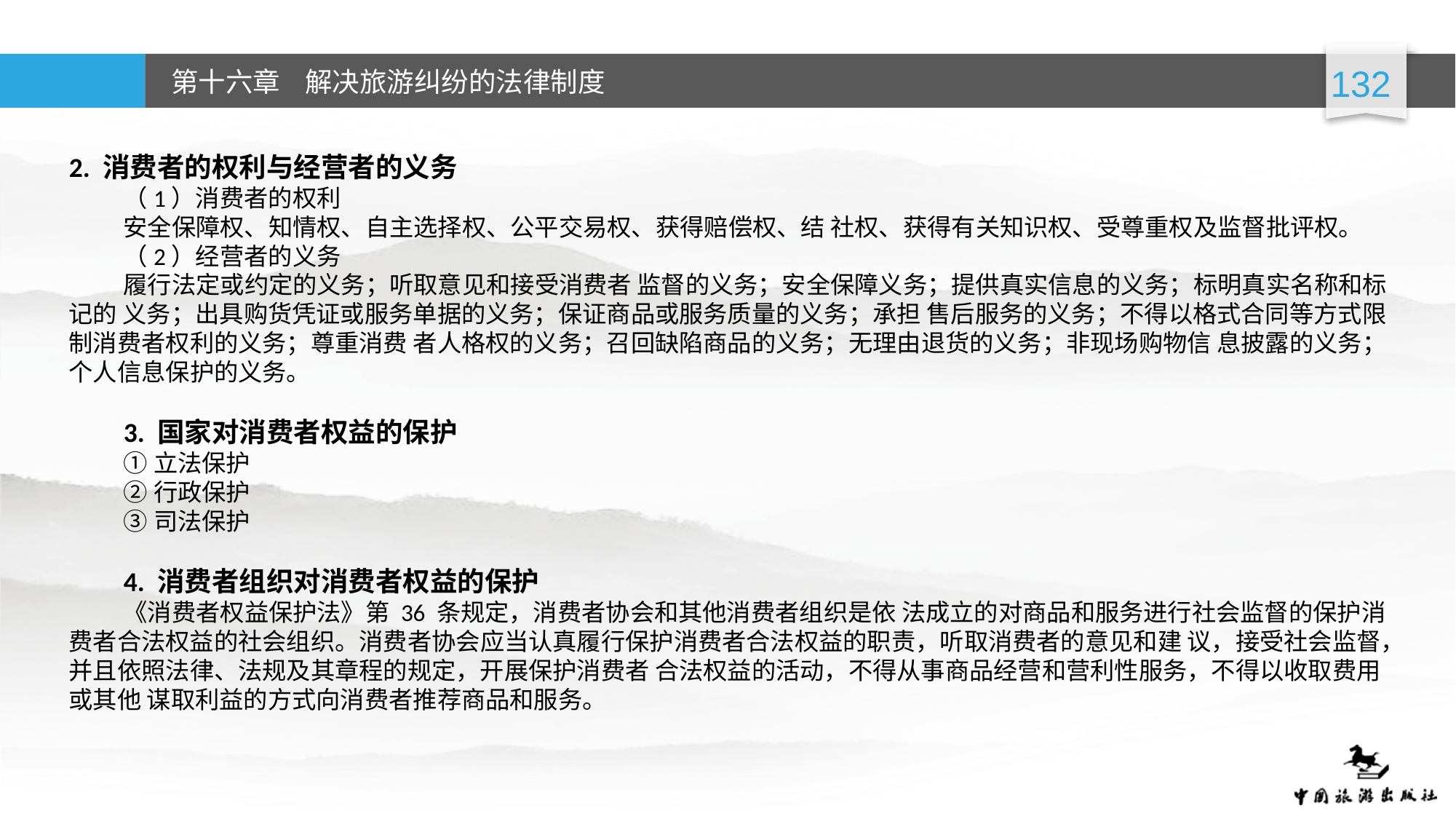

2. 消费者的权利与经营者的义务
（1）消费者的权利
安全保障权、知情权、自主选择权、公平交易权、获得赔偿权、结 社权、获得有关知识权、受尊重权及监督批评权。
（2）经营者的义务
履行法定或约定的义务；听取意见和接受消费者 监督的义务；安全保障义务；提供真实信息的义务；标明真实名称和标记的 义务；出具购货凭证或服务单据的义务；保证商品或服务质量的义务；承担 售后服务的义务；不得以格式合同等方式限制消费者权利的义务；尊重消费 者人格权的义务；召回缺陷商品的义务；无理由退货的义务；非现场购物信 息披露的义务；个人信息保护的义务。

3. 国家对消费者权益的保护
①立法保护
②行政保护
③司法保护

4. 消费者组织对消费者权益的保护
《消费者权益保护法》第 36 条规定，消费者协会和其他消费者组织是依 法成立的对商品和服务进行社会监督的保护消费者合法权益的社会组织。消费者协会应当认真履行保护消费者合法权益的职责，听取消费者的意见和建 议，接受社会监督，并且依照法律、法规及其章程的规定，开展保护消费者 合法权益的活动，不得从事商品经营和营利性服务，不得以收取费用或其他 谋取利益的方式向消费者推荐商品和服务。